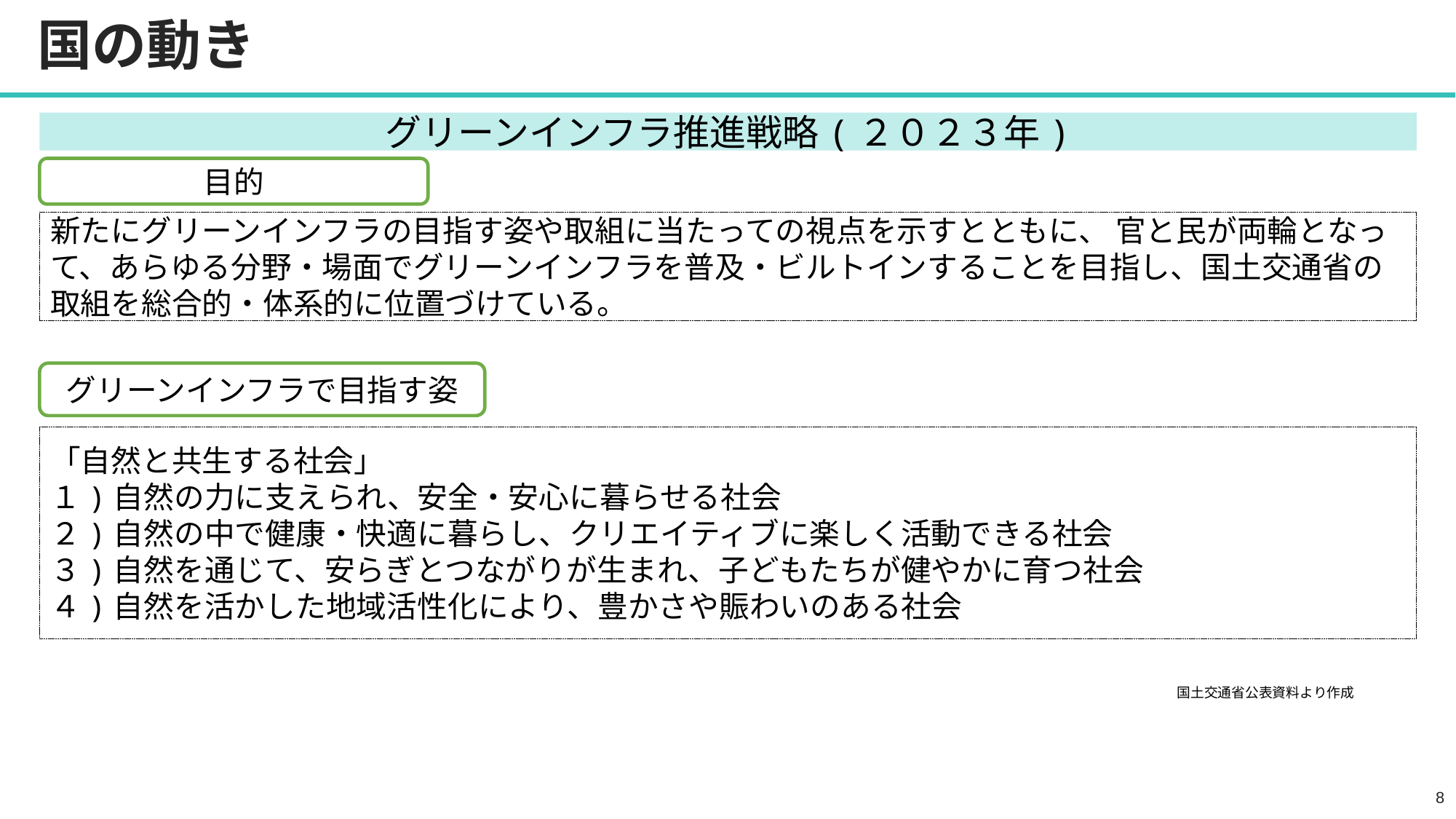

国の動き
グリーンインフラ推進戦略(２０２３年)
目的
新たにグリーンインフラの目指す姿や取組に当たっての視点を示すとともに、 官と民が両輪となって、あらゆる分野・場面でグリーンインフラを普及・ビルトインすることを目指し、国土交通省の取組を総合的・体系的に位置づけている。
グリーンインフラで目指す姿
「自然と共生する社会」
１)自然の力に支えられ、安全・安心に暮らせる社会
２)自然の中で健康・快適に暮らし、クリエイティブに楽しく活動できる社会
３)自然を通じて、安らぎとつながりが生まれ、子どもたちが健やかに育つ社会
４)自然を活かした地域活性化により、豊かさや賑わいのある社会
国土交通省公表資料より作成
8